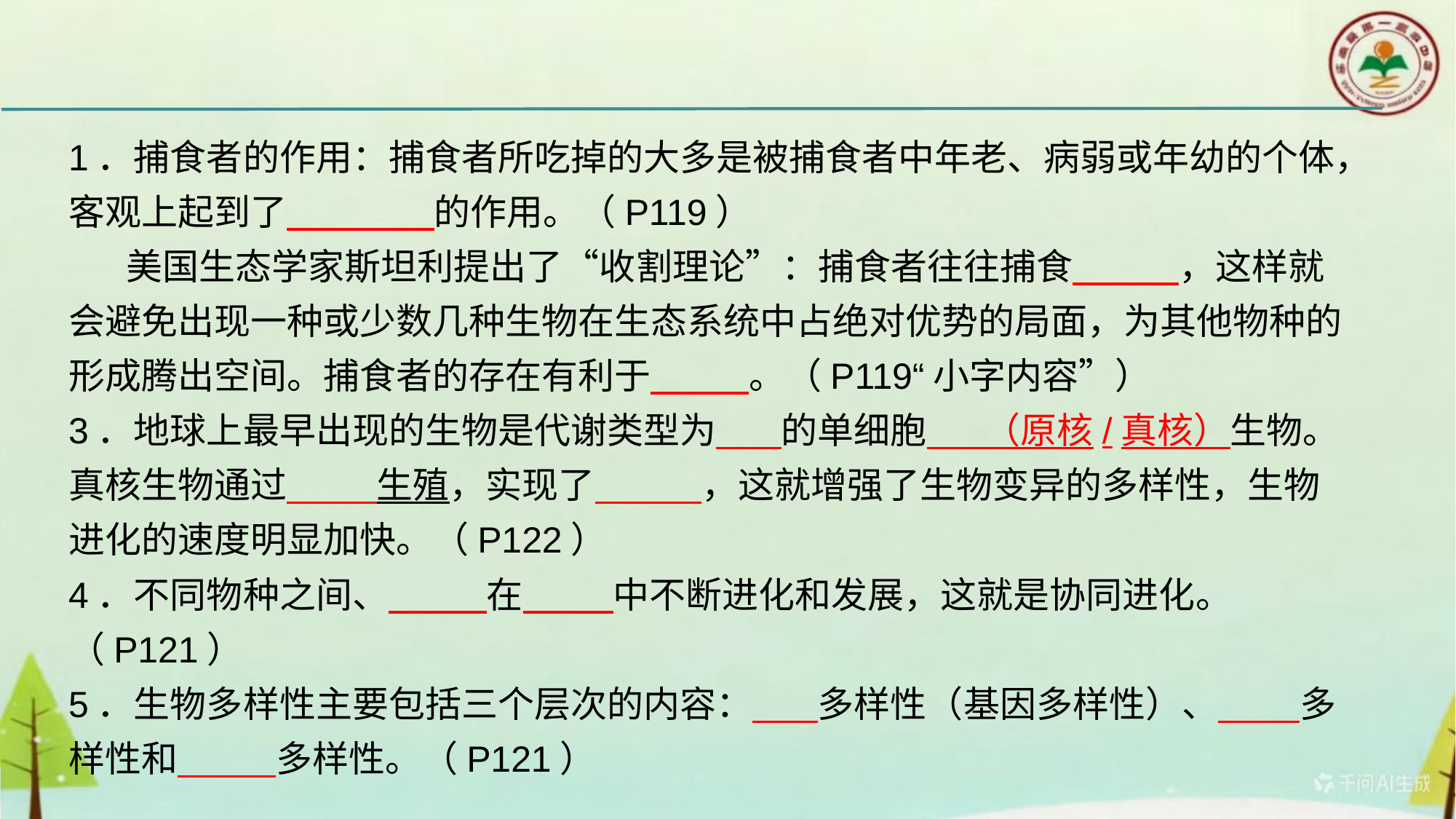

#
1．捕食者的作用：捕食者所吃掉的大多是被捕食者中年老、病弱或年幼的个体，客观上起到了                  的作用。（P119）
      美国生态学家斯坦利提出了“收割理论”：捕食者往往捕食             ，这样就会避免出现一种或少数几种生物在生态系统中占绝对优势的局面，为其他物种的形成腾出空间。捕食者的存在有利于            。（P119“小字内容”）
3．地球上最早出现的生物是代谢类型为        的单细胞       （原核/真核）生物。真核生物通过           生殖，实现了             ，这就增强了生物变异的多样性，生物进化的速度明显加快。（P122）
4．不同物种之间、            在           中不断进化和发展，这就是协同进化。（P121）
5．生物多样性主要包括三个层次的内容：        多样性（基因多样性）、          多样性和            多样性。（P121）